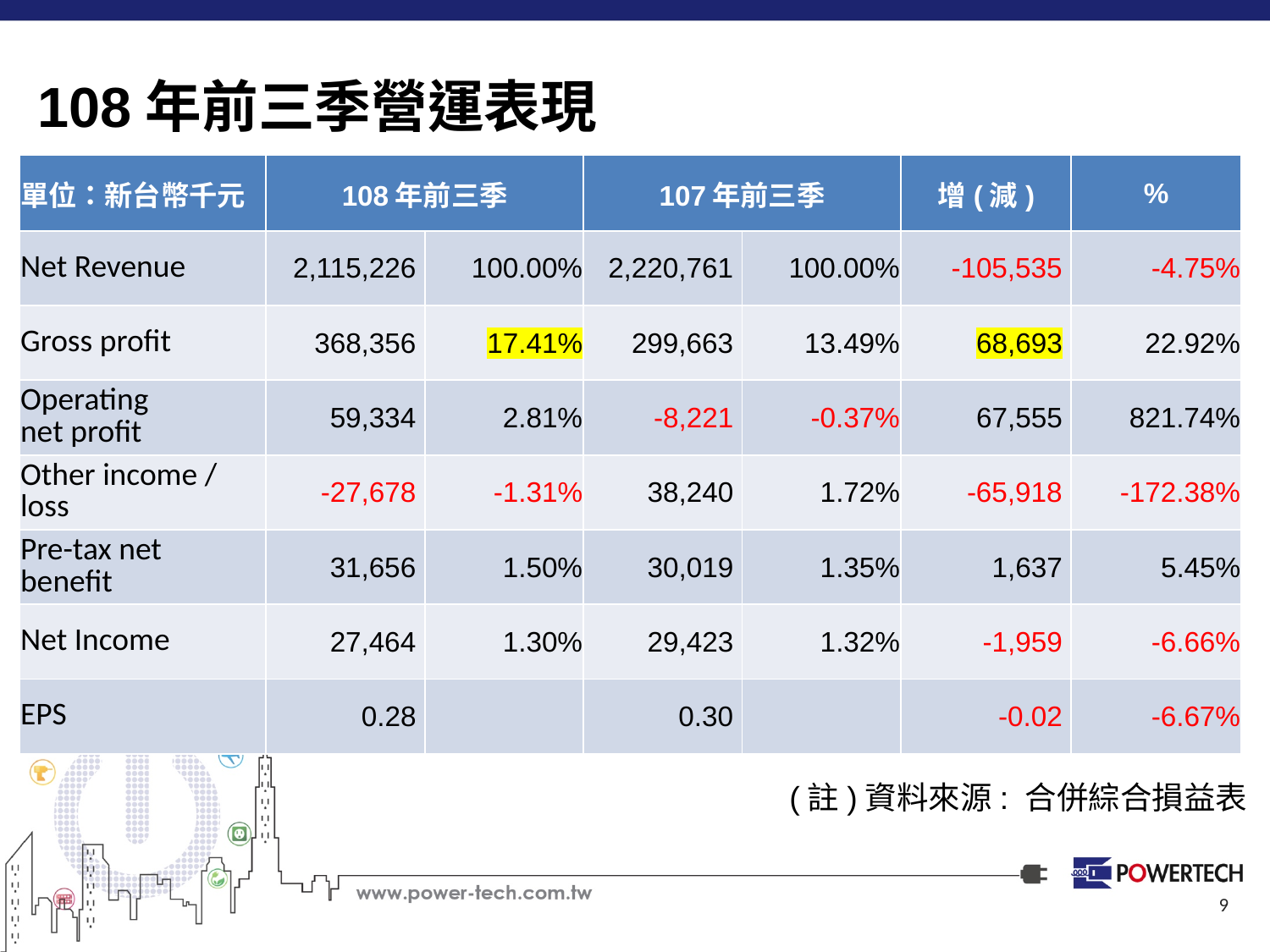

108年前三季營運表現
| 單位：新台幣千元 | 108年前三季 |  | 107年前三季 |  | 增(減) | % |
| --- | --- | --- | --- | --- | --- | --- |
| Net Revenue | 2,115,226 | 100.00% | 2,220,761 | 100.00% | -105,535 | -4.75% |
| Gross profit | 368,356 | 17.41% | 299,663 | 13.49% | 68,693 | 22.92% |
| Operating net profit | 59,334 | 2.81% | -8,221 | -0.37% | 67,555 | 821.74% |
| Other income / loss | -27,678 | -1.31% | 38,240 | 1.72% | -65,918 | -172.38% |
| Pre-tax net benefit | 31,656 | 1.50% | 30,019 | 1.35% | 1,637 | 5.45% |
| Net Income | 27,464 | 1.30% | 29,423 | 1.32% | -1,959 | -6.66% |
| EPS | 0.28 |  | 0.30 |  | -0.02 | -6.67% |
(註)資料來源: 合併綜合損益表
9